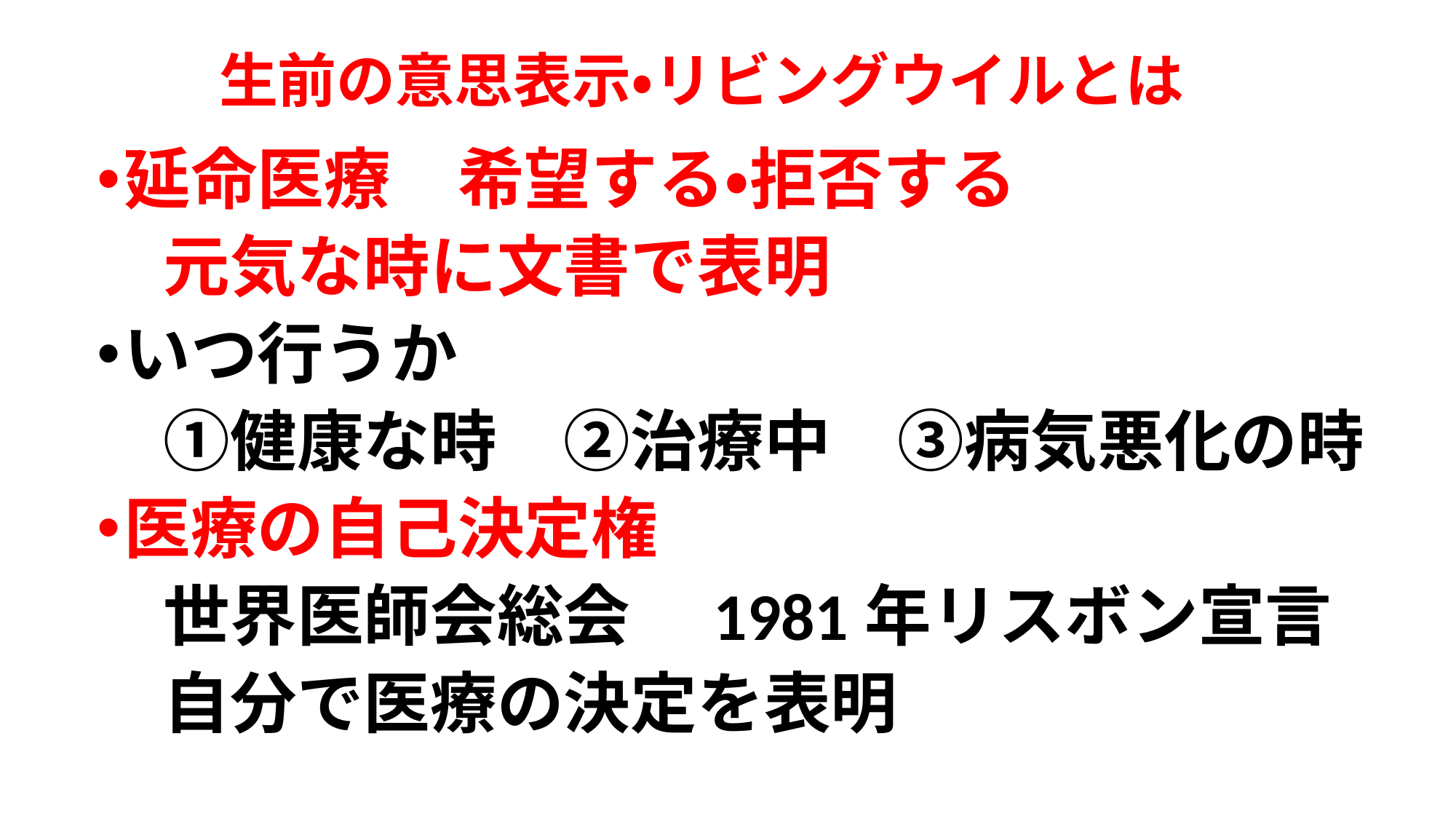

# 生前の意思表示・リビングウイルとは
延命医療　希望する・拒否する
　元気な時に文書で表明
いつ行うか
　①健康な時　②治療中　③病気悪化の時
医療の自己決定権
　世界医師会総会　1981年リスボン宣言
　自分で医療の決定を表明